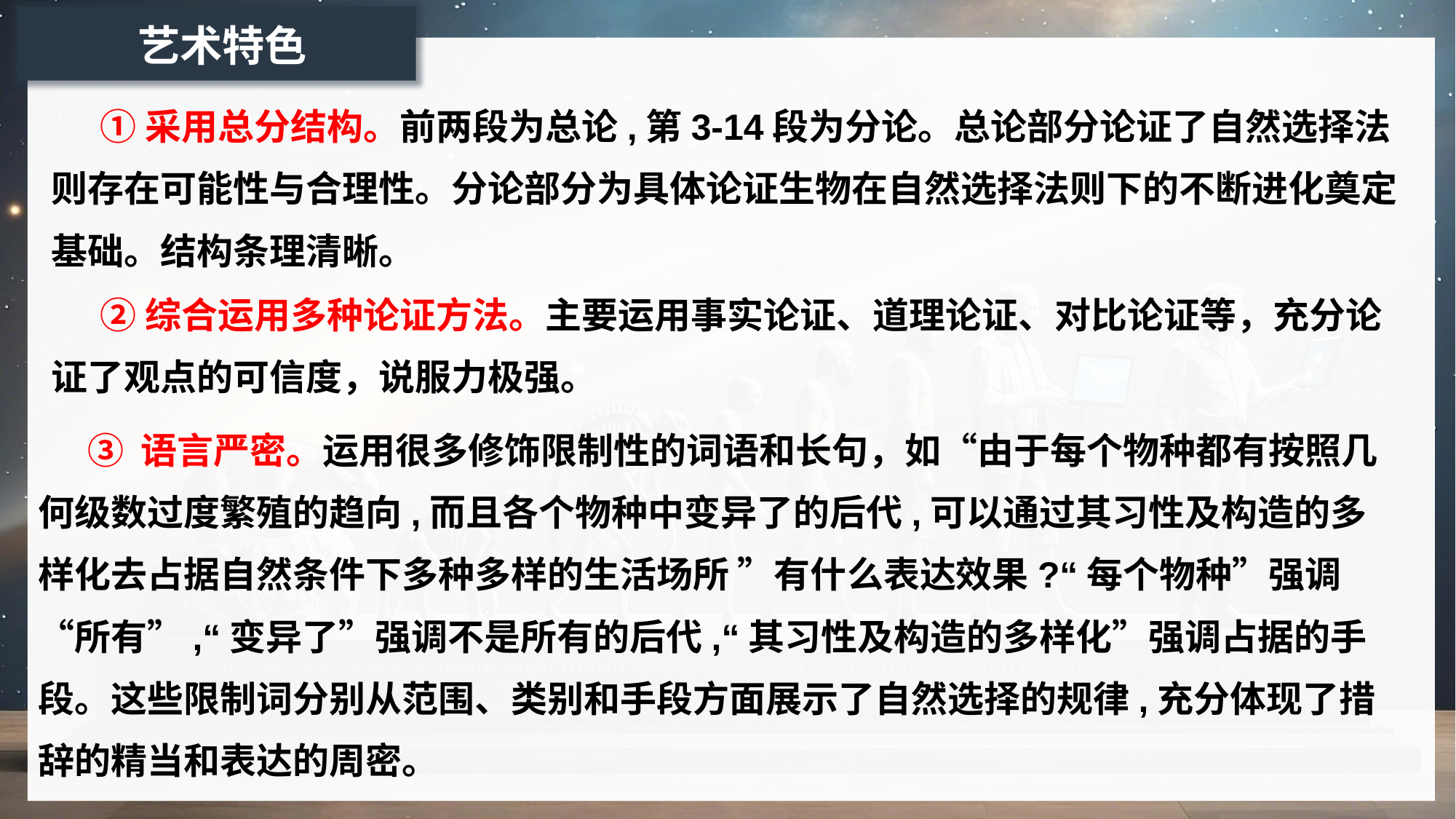

艺术特色

      ①采用总分结构。前两段为总论,第3-14段为分论。总论部分论证了自然选择法则存在可能性与合理性。分论部分为具体论证生物在自然选择法则下的不断进化奠定基础。结构条理清晰。
      ②综合运用多种论证方法。主要运用事实论证、道理论证、对比论证等，充分论证了观点的可信度，说服力极强。
      ③ 语言严密。运用很多修饰限制性的词语和长句，如“由于每个物种都有按照几何级数过度繁殖的趋向,而且各个物种中变异了的后代,可以通过其习性及构造的多样化去占据自然条件下多种多样的生活场所 ”有什么表达效果?“每个物种”强调“所有”,“变异了”强调不是所有的后代,“其习性及构造的多样化”强调占据的手段。这些限制词分别从范围、类别和手段方面展示了自然选择的规律,充分体现了措辞的精当和表达的周密。